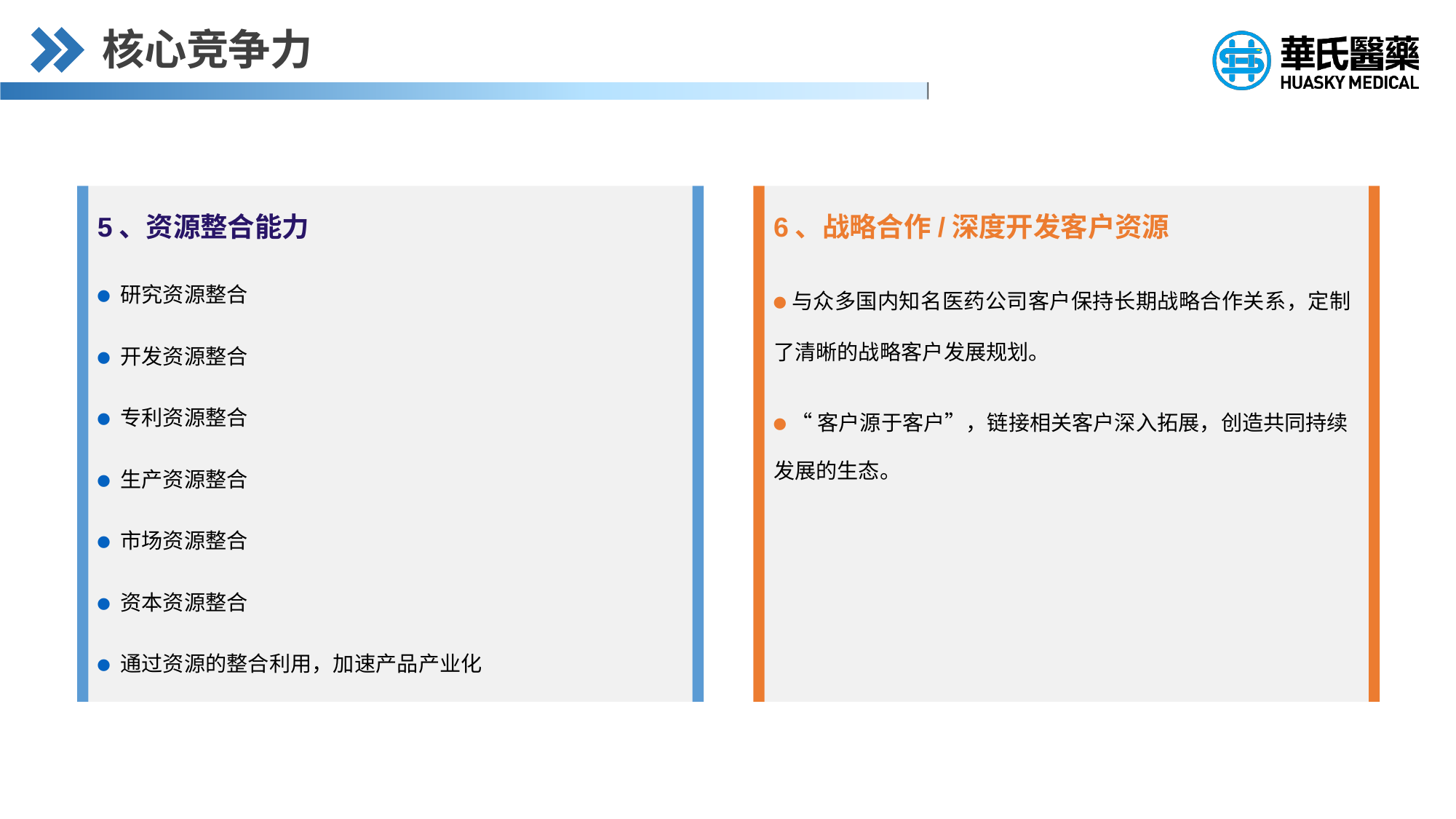

# 核心竞争力

5、资源整合能力

⚫ 研究资源整合

⚫ 开发资源整合

⚫ 专利资源整合

⚫ 生产资源整合

⚫ 市场资源整合

⚫ 资本资源整合

⚫ 通过资源的整合利用，加速产品产业化
6、战略合作/深度开发客户资源
⚫  与众多国内知名医药公司客户保持长期战略合作关系，定制 了清晰的战略客户发展规划。

⚫ “客户源于客户”，链接相关客户深入拓展，创造共同持续
发展的生态。